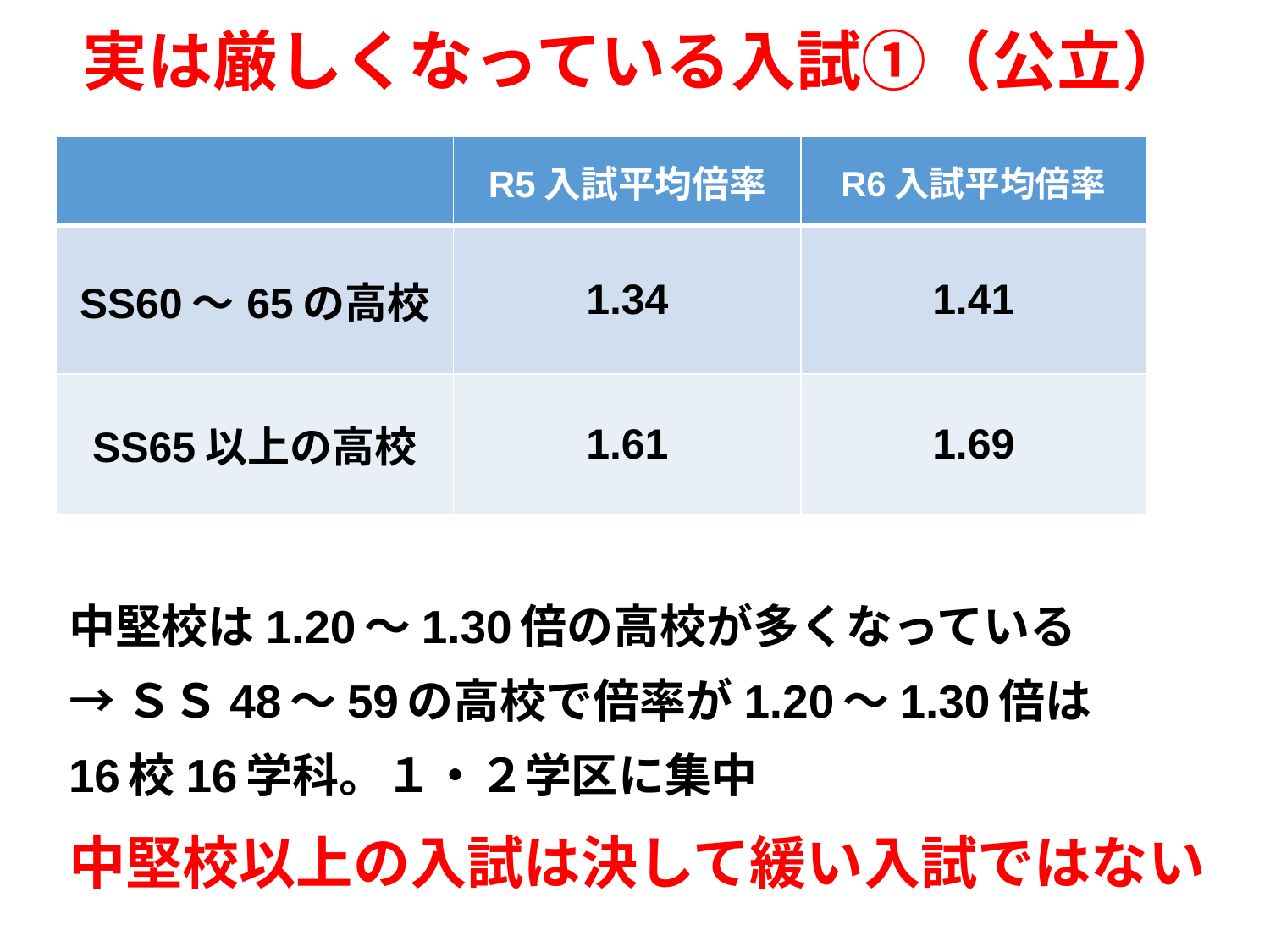

# 実は厳しくなっている入試①（公立）
|  | R5入試平均倍率 | R6入試平均倍率 |
| --- | --- | --- |
| SS60～65の高校 | 1.34 | 1.41 |
| SS65以上の高校 | 1.61 | 1.69 |
中堅校は1.20～1.30倍の高校が多くなっている
→ＳＳ48～59の高校で倍率が1.20～1.30倍は
16校16学科。１・２学区に集中
中堅校以上の入試は決して緩い入試ではない